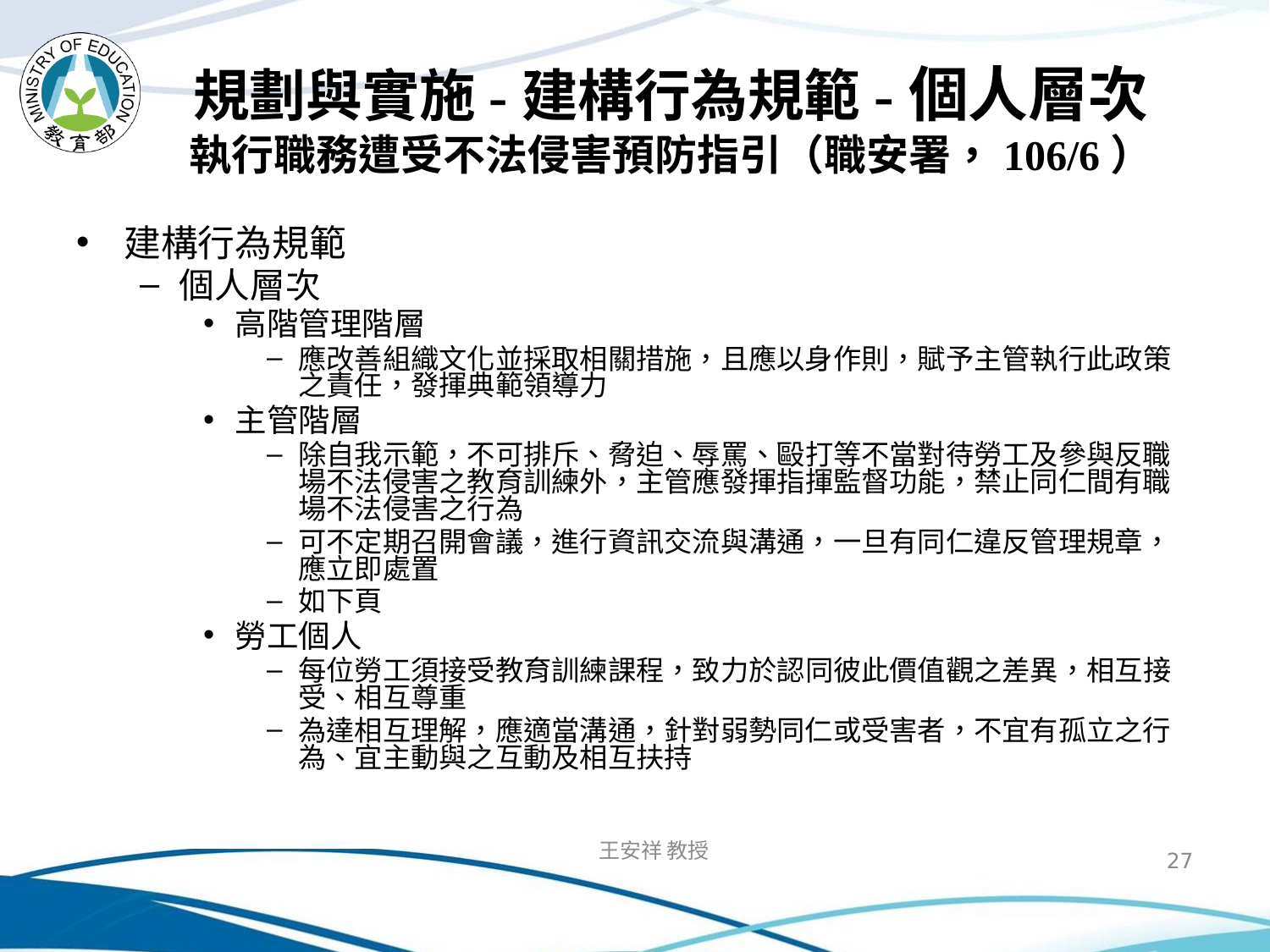

# 規劃與實施-建構行為規範-個人層次 執行職務遭受不法侵害預防指引（職安署，106/6）
建構行為規範
個人層次
高階管理階層
應改善組織文化並採取相關措施，且應以身作則，賦予主管執行此政策之責任，發揮典範領導力
主管階層
除自我示範，不可排斥、脅迫、辱罵、毆打等不當對待勞工及參與反職場不法侵害之教育訓練外，主管應發揮指揮監督功能，禁止同仁間有職場不法侵害之行為
可不定期召開會議，進行資訊交流與溝通，一旦有同仁違反管理規章，應立即處置
如下頁
勞工個人
每位勞工須接受教育訓練課程，致力於認同彼此價值觀之差異，相互接受、相互尊重
為達相互理解，應適當溝通，針對弱勢同仁或受害者，不宜有孤立之行為、宜主動與之互動及相互扶持

王安祥 教授
27